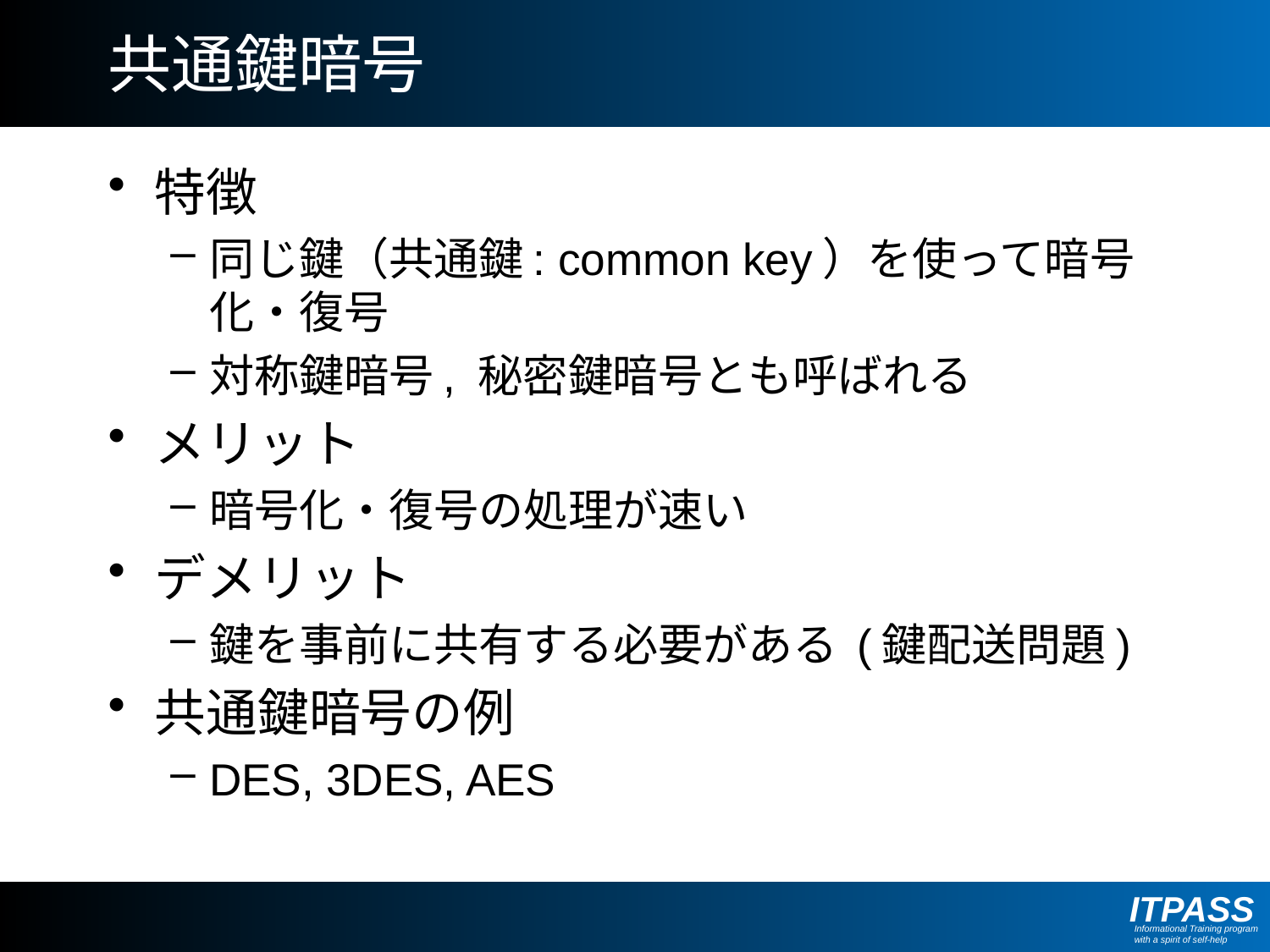

# 共通鍵暗号
特徴
同じ鍵（共通鍵: common key）を使って暗号化・復号
対称鍵暗号, 秘密鍵暗号とも呼ばれる
メリット
暗号化・復号の処理が速い
デメリット
鍵を事前に共有する必要がある (鍵配送問題)
共通鍵暗号の例
DES, 3DES, AES